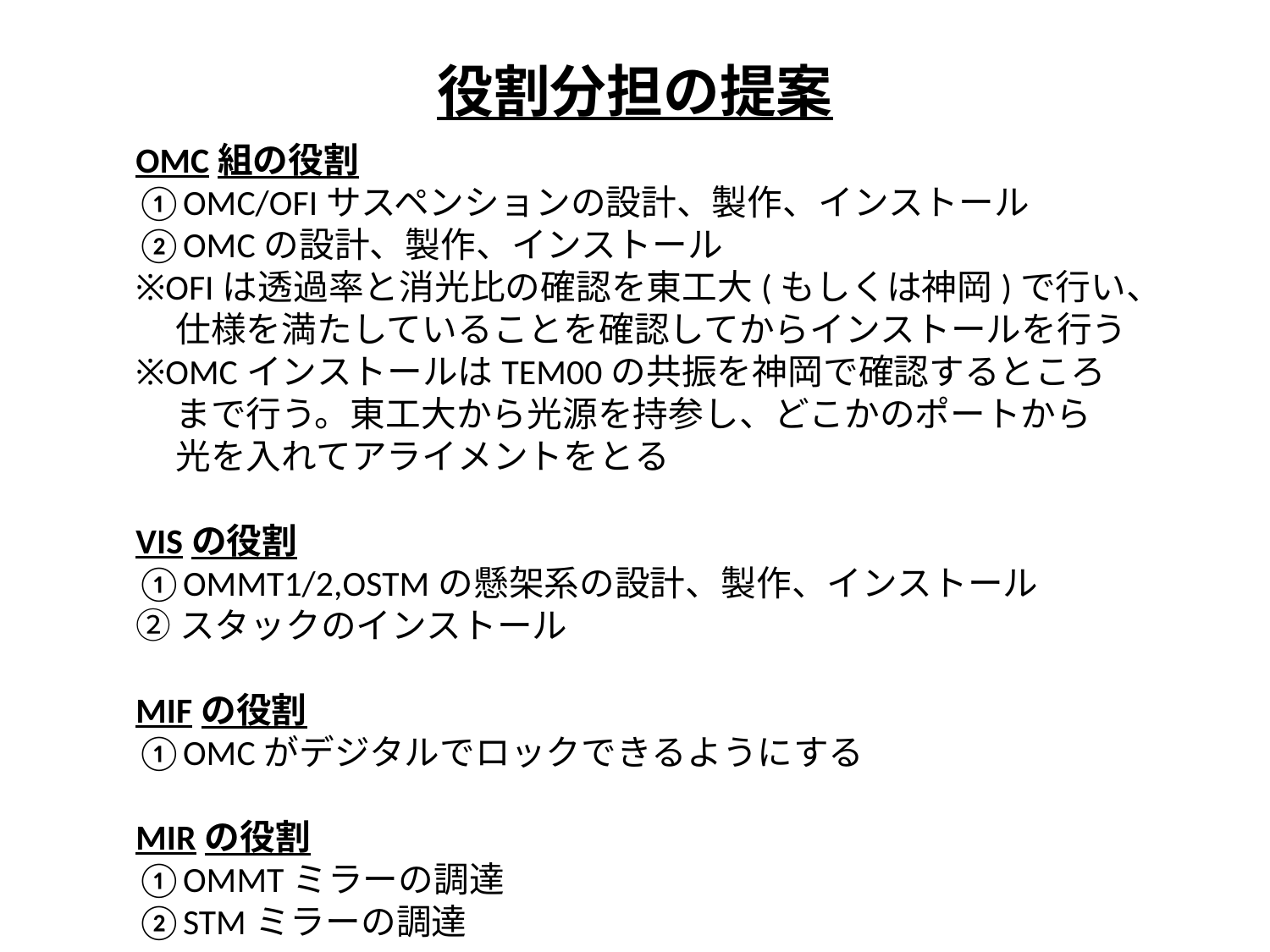

# 役割分担の提案
OMC組の役割
①OMC/OFIサスペンションの設計、製作、インストール
②OMCの設計、製作、インストール
※OFIは透過率と消光比の確認を東工大(もしくは神岡)で行い、
    仕様を満たしていることを確認してからインストールを行う
※OMCインストールはTEM00の共振を神岡で確認するところ
    まで行う。東工大から光源を持参し、どこかのポートから
    光を入れてアライメントをとる

VISの役割
①OMMT1/2,OSTMの懸架系の設計、製作、インストール
②スタックのインストール

MIFの役割
①OMCがデジタルでロックできるようにする

MIRの役割
①OMMTミラーの調達
②STMミラーの調達